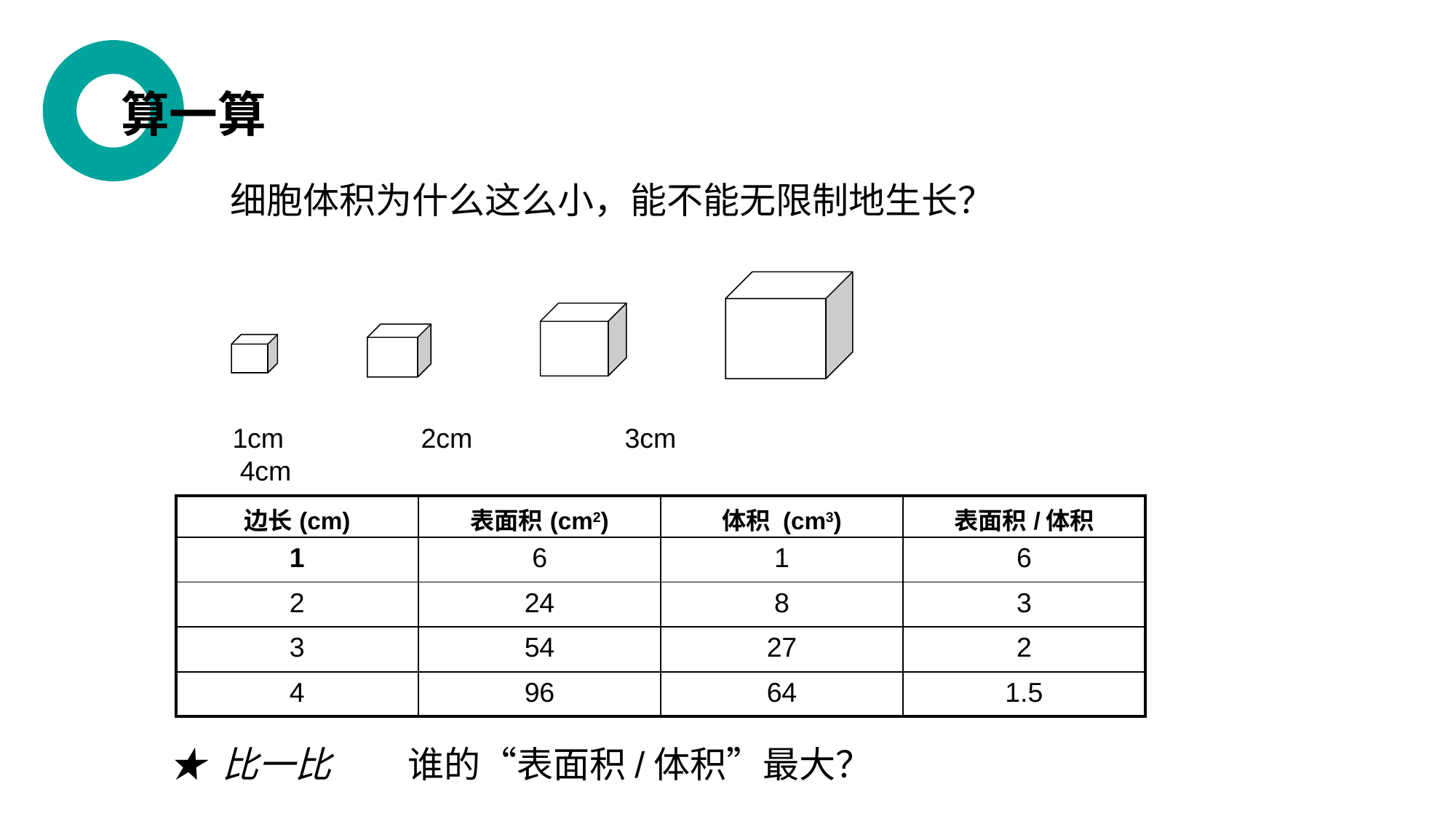

算一算
细胞体积为什么这么小，能不能无限制地生长？

      1cm                  2cm                    3cm                          4cm

| 边长(cm) | 表面积(cm2) | 体积 (cm3) | 表面积/体积 |
| --- | --- | --- | --- |
| 1 | 6 | 1 | 6 |
| 2 | 24 | 8 | 3 |
| 3 | 54 | 27 | 2 |
| 4 | 96 | 64 | 1.5 |
★ 比一比              谁的“表面积/体积”最大？